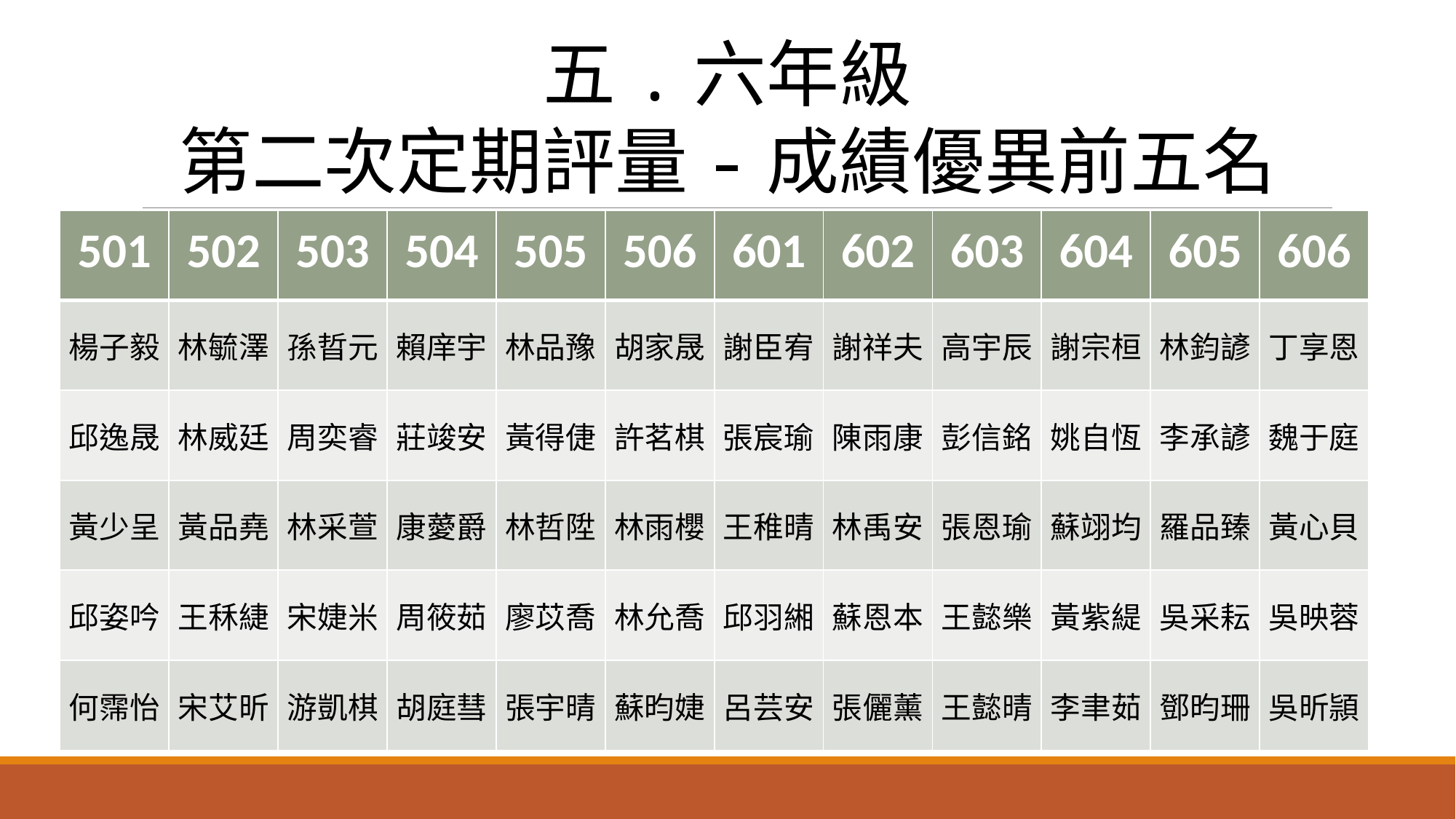

五.六年級
第二次定期評量-成績優異前五名
| 501 | 502 | 503 | 504 | 505 | 506 | 601 | 602 | 603 | 604 | 605 | 606 |
| --- | --- | --- | --- | --- | --- | --- | --- | --- | --- | --- | --- |
| 楊子毅 | 林毓澤 | 孫晢元 | 賴庠宇 | 林品豫 | 胡家晟 | 謝臣宥 | 謝祥夫 | 高宇辰 | 謝宗桓 | 林鈞諺 | 丁享恩 |
| 邱逸晟 | 林威廷 | 周奕睿 | 莊竣安 | 黃得倢 | 許茗棋 | 張宸瑜 | 陳雨康 | 彭信銘 | 姚自恆 | 李承諺 | 魏于庭 |
| 黃少呈 | 黃品堯 | 林采萱 | 康薆爵 | 林哲陞 | 林雨櫻 | 王稚晴 | 林禹安 | 張恩瑜 | 蘇翊均 | 羅品臻 | 黃心貝 |
| 邱姿吟 | 王秝緁 | 宋婕米 | 周筱茹 | 廖苡喬 | 林允喬 | 邱羽緗 | 蘇恩本 | 王懿樂 | 黃紫緹 | 吳采耘 | 吳映蓉 |
| 何霈怡 | 宋艾昕 | 游凱棋 | 胡庭彗 | 張宇晴 | 蘇昀婕 | 呂芸安 | 張儷薰 | 王懿晴 | 李聿茹 | 鄧昀珊 | 吳昕頴 |